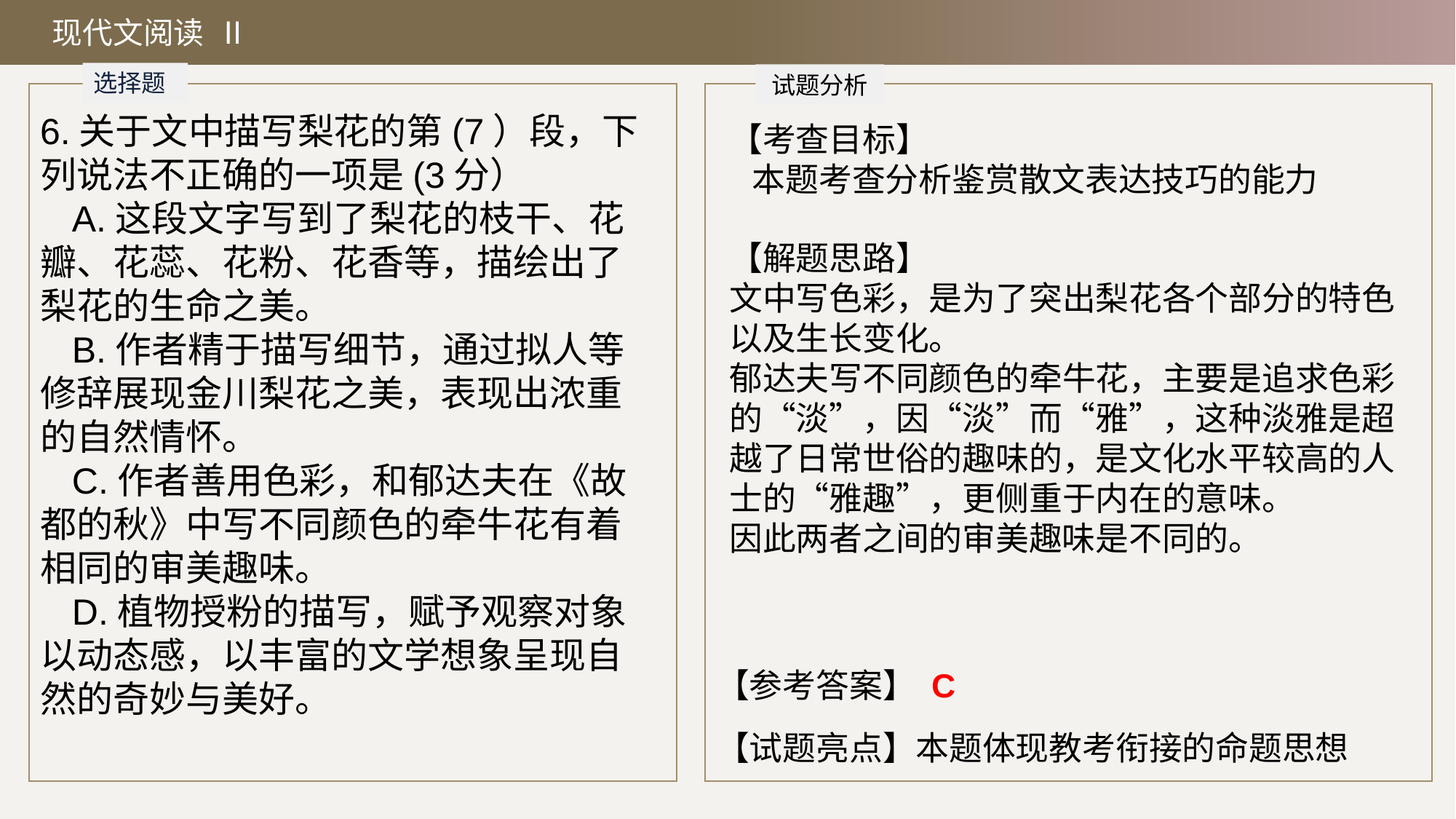

现代文阅读  Ⅱ
选择题
试题分析

6.关于文中描写梨花的第(7）段，下列说法不正确的一项是(3分）
A.这段文字写到了梨花的枝干、花瓣、花蕊、花粉、花香等，描绘出了梨花的生命之美。
B.作者精于描写细节，通过拟人等修辞展现金川梨花之美，表现出浓重的自然情怀。
C.作者善用色彩，和郁达夫在《故都的秋》中写不同颜色的牵牛花有着相同的审美趣味。
D.植物授粉的描写，赋予观察对象以动态感，以丰富的文学想象呈现自然的奇妙与美好。
【考查目标】
  本题考查分析鉴赏散文表达技巧的能力
【解题思路】
文中写色彩，是为了突出梨花各个部分的特色以及生长变化。
郁达夫写不同颜色的牵牛花，主要是追求色彩的“淡”，因“淡”而“雅”，这种淡雅是超越了日常世俗的趣味的，是文化水平较高的人士的“雅趣”，更侧重于内在的意味。
因此两者之间的审美趣味是不同的。

【参考答案】 C
【试题亮点】本题体现教考衔接的命题思想